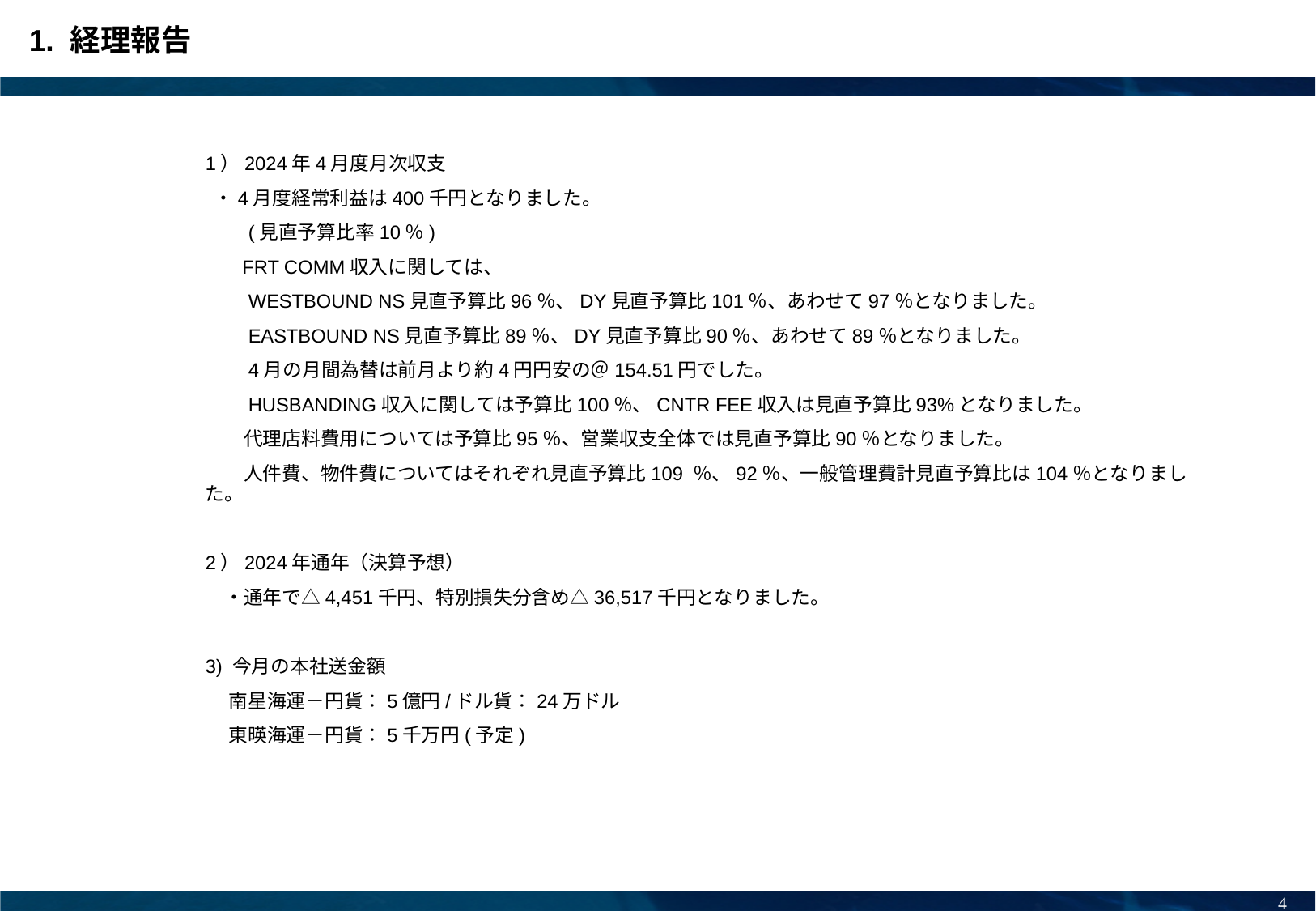

1. 経理報告

1. 経理報告
1）2024年4月度月次収支
 ・4月度経常利益は400千円となりました。
　　(見直予算比率10％)
  　FRT COMM収入に関しては、
　　WESTBOUND NS見直予算比96％、DY見直予算比101％、あわせて97％となりました。
　　EASTBOUND NS見直予算比89％、DY見直予算比90％、あわせて89％となりました。
　　4月の月間為替は前月より約4円円安の＠154.51円でした。
　　HUSBANDING収入に関しては予算比100％、CNTR FEE収入は見直予算比93%となりました。
　　代理店料費用については予算比95％、営業収支全体では見直予算比90％となりました。
　　人件費、物件費についてはそれぞれ見直予算比109 ％、92％、一般管理費計見直予算比は104％となりました。

2）2024年通年（決算予想）
　・通年で△4,451千円、特別損失分含め△36,517千円となりました。

3) 今月の本社送金額
　 南星海運－円貨：5億円/ドル貨：24万ドル
　 東暎海運－円貨：5千万円(予定)

4